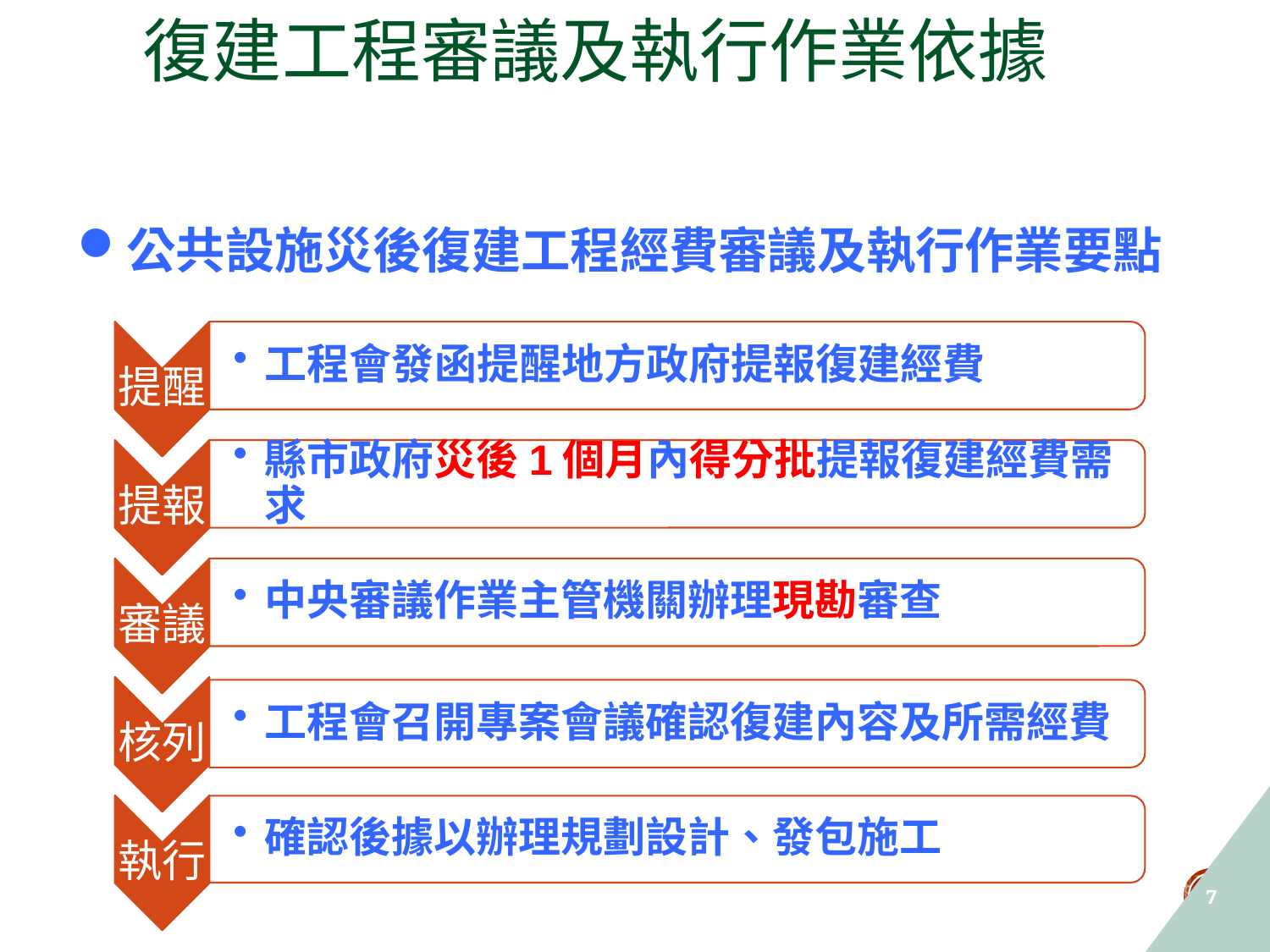

# 復建工程審議及執行作業依據
公共設施災後復建工程經費審議及執行作業要點
提醒
工程會發函提醒地方政府提報復建經費
提報
縣市政府災後1個月內得分批提報復建經費需求
審議
中央審議作業主管機關辦理現勘審查
核列
工程會召開專案會議確認復建內容及所需經費
執行
確認後據以辦理規劃設計、發包施工

7